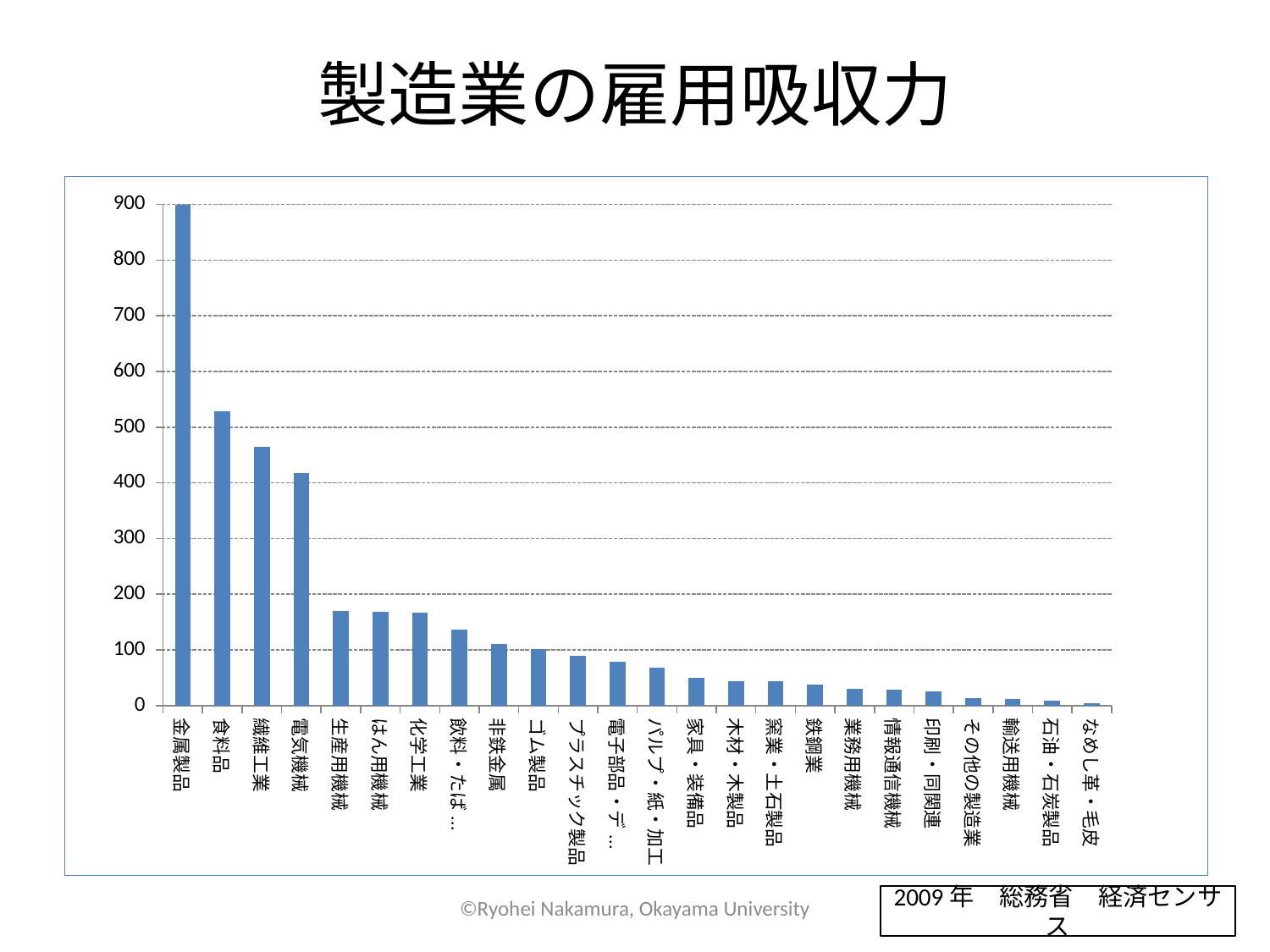

# 製造業の雇用吸収力

### Chart

| Category |  |
|---|---|
| 金属製品 | 925.0 |
| 食料品 | 528.0 |
| 繊維工業 | 465.0 |
| 電気機械 | 417.0 |
| 生産用機械 | 170.0 |
| はん用機械 | 168.0 |
| 化学工業 | 167.0 |
| 飲料・たばこ・飼料 | 136.0 |
| 非鉄金属 | 111.0 |
| ゴム製品 | 101.0 |
| プラスチック製品 | 90.0 |
| 電子部品・デバ・回路 | 79.0 |
| パルプ・紙・加工 | 68.0 |
| 家具・装備品 | 49.0 |
| 木材・木製品 | 43.0 |
| 窯業・土石製品 | 43.0 |
| 鉄鋼業 | 37.0 |
| 業務用機械 | 30.0 |
| 情報通信機械 | 28.0 |
| 印刷・同関連 | 26.0 |
| その他の製造業 | 13.0 |
| 輸送用機械 | 12.0 |
| 石油・石炭製品 | 8.0 |
| なめし革・毛皮 | 4.0 |
©Ryohei Nakamura, Okayama University
2009年　総務省　経済センサス